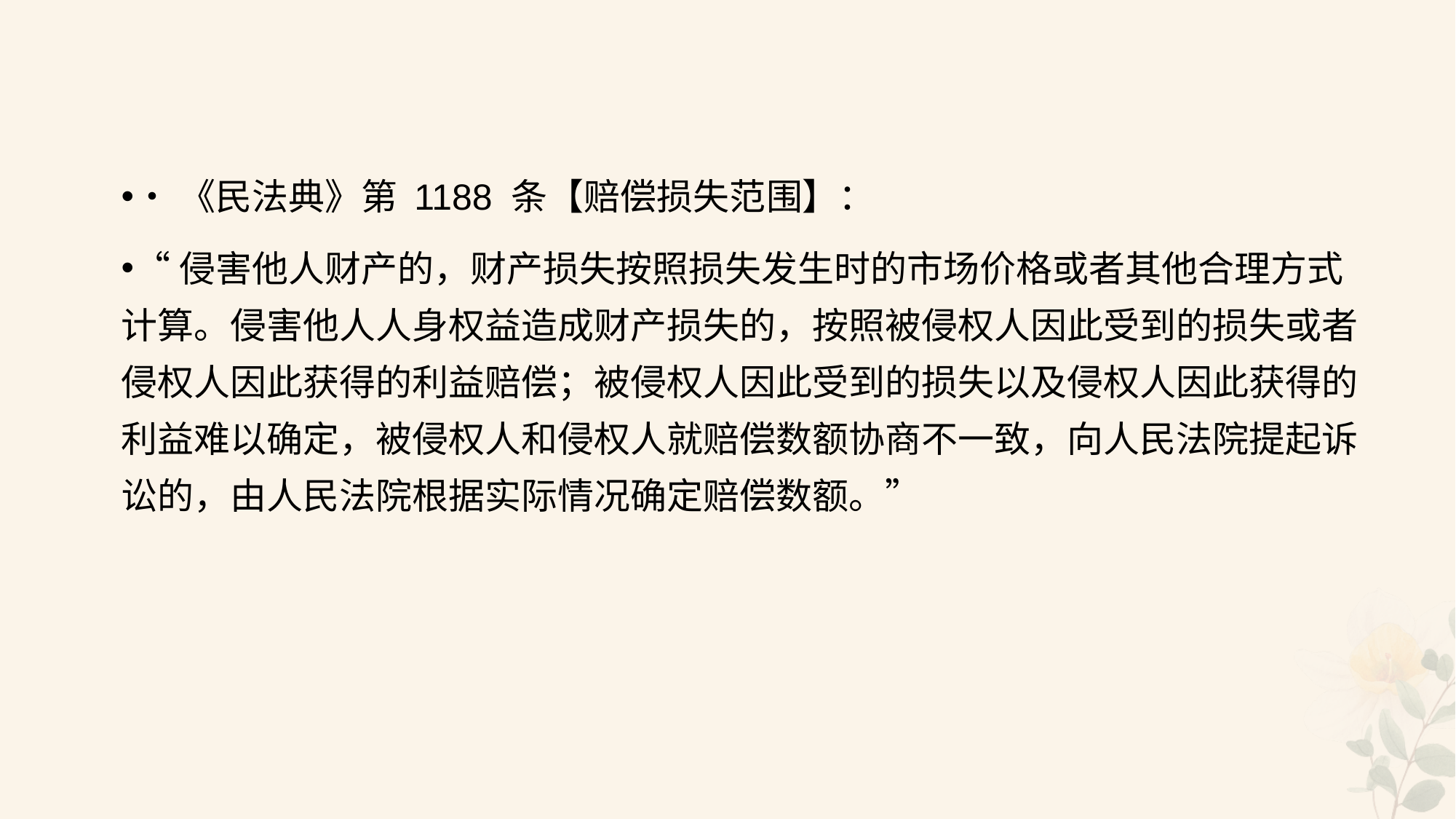

#
•《民法典》第 1188 条【赔偿损失范围】：
“侵害他人财产的，财产损失按照损失发生时的市场价格或者其他合理方式计算。侵害他人人身权益造成财产损失的，按照被侵权人因此受到的损失或者侵权人因此获得的利益赔偿；被侵权人因此受到的损失以及侵权人因此获得的利益难以确定，被侵权人和侵权人就赔偿数额协商不一致，向人民法院提起诉讼的，由人民法院根据实际情况确定赔偿数额。”